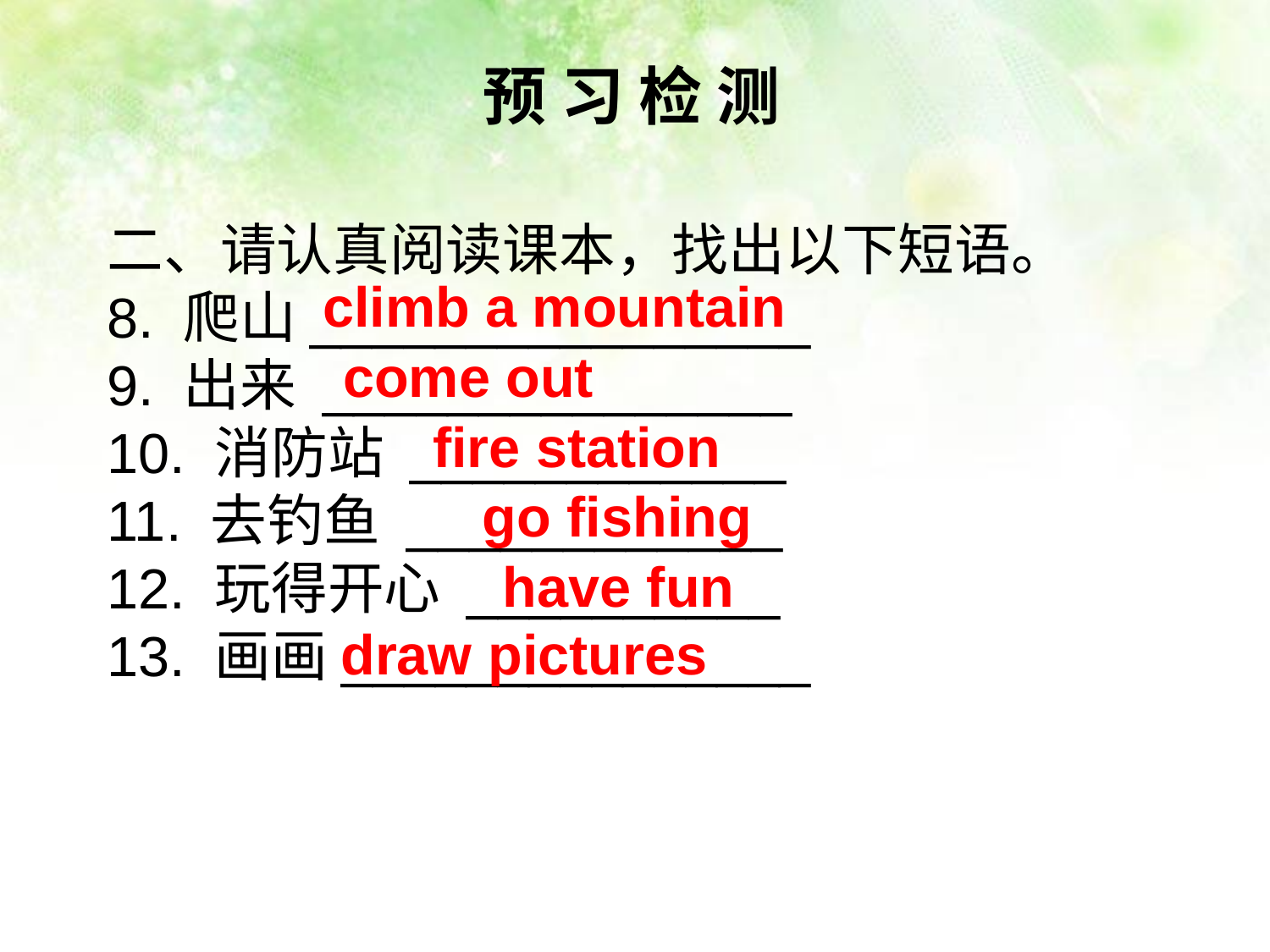

预 习 检 测
二、请认真阅读课本，找出以下短语。
8. 爬山________________
9. 出来 _______________
10. 消防站 ____________
11. 去钓鱼 ____________
12. 玩得开心 __________
13. 画画_______________
climb a mountain
come out
fire station
go fishing
have fun
draw pictures